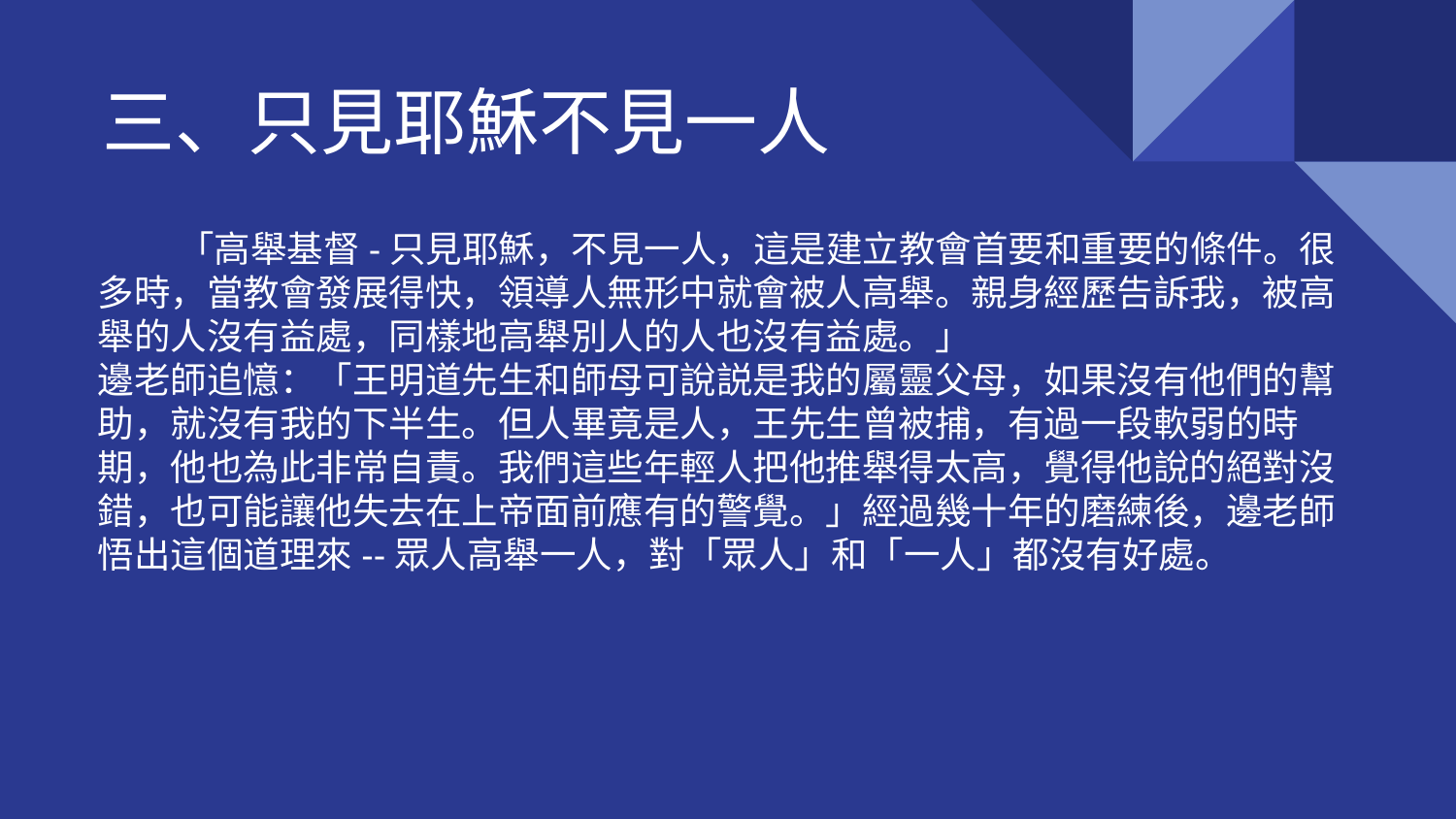

# 三、只見耶穌不見一人
       「高舉基督-只見耶穌，不見一人，這是建立教會首要和重要的條件。很多時，當教會發展得快，領導人無形中就會被人高舉。親身經歷告訴我，被高舉的人沒有益處，同樣地高舉別人的人也沒有益處。」
邊老師追憶：「王明道先生和師母可說説是我的屬靈父母，如果沒有他們的幫助，就沒有我的下半生。但人畢竟是人，王先生曾被捕，有過一段軟弱的時期，他也為此非常自責。我們這些年輕人把他推舉得太高，覺得他說的絕對沒錯，也可能讓他失去在上帝面前應有的警覺。」經過幾十年的磨練後，邊老師悟出這個道理來--眾人高舉一人，對「眾人」和「一人」都沒有好處。